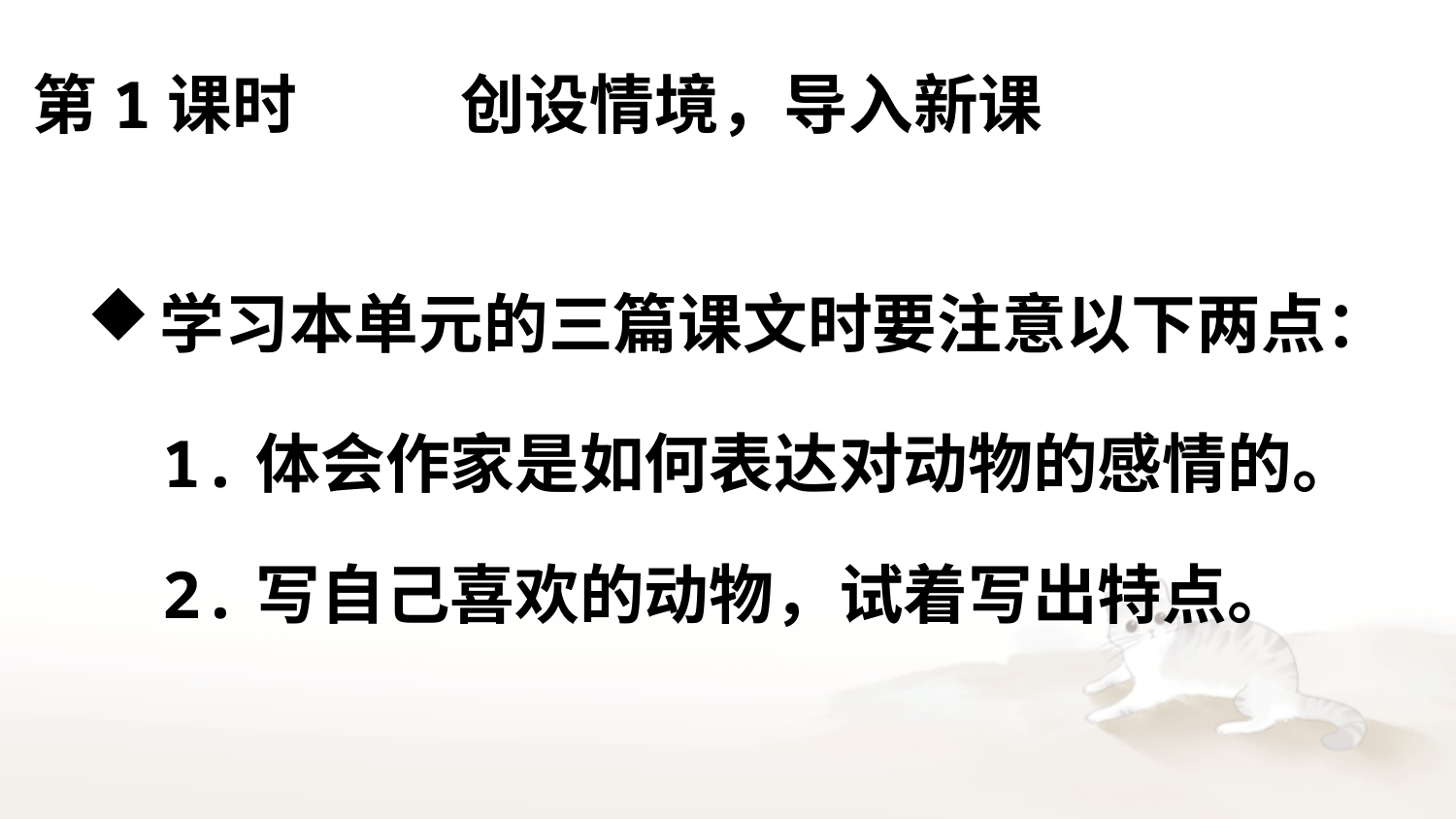

第1课时
创设情境，导入新课
学习本单元的三篇课文时要注意以下两点：
1.体会作家是如何表达对动物的感情的。
2.写自己喜欢的动物，试着写出特点。